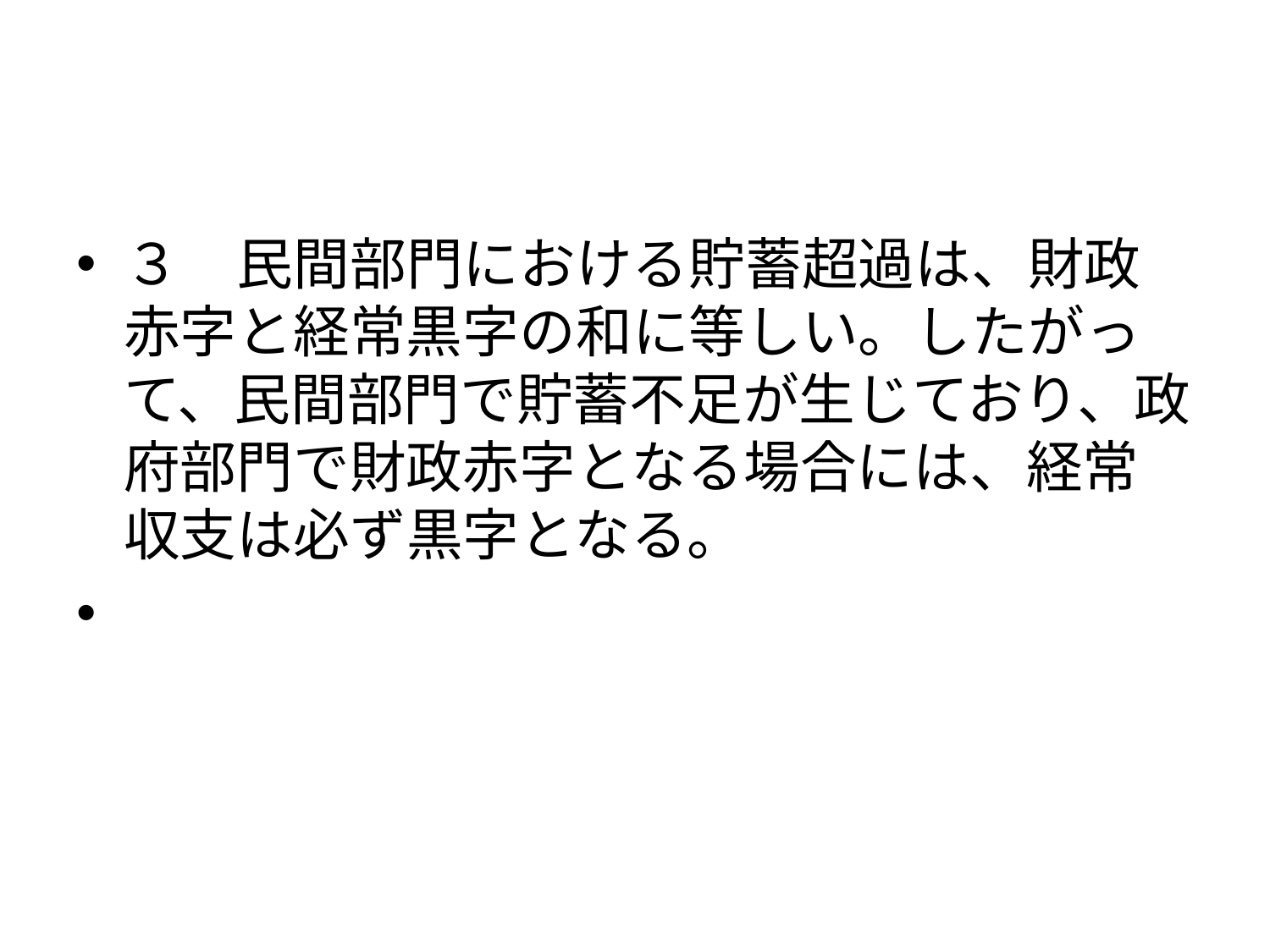

#
３　民間部門における貯蓄超過は、財政赤字と経常黒字の和に等しい。したがって、民間部門で貯蓄不足が生じており、政府部門で財政赤字となる場合には、経常収支は必ず黒字となる。